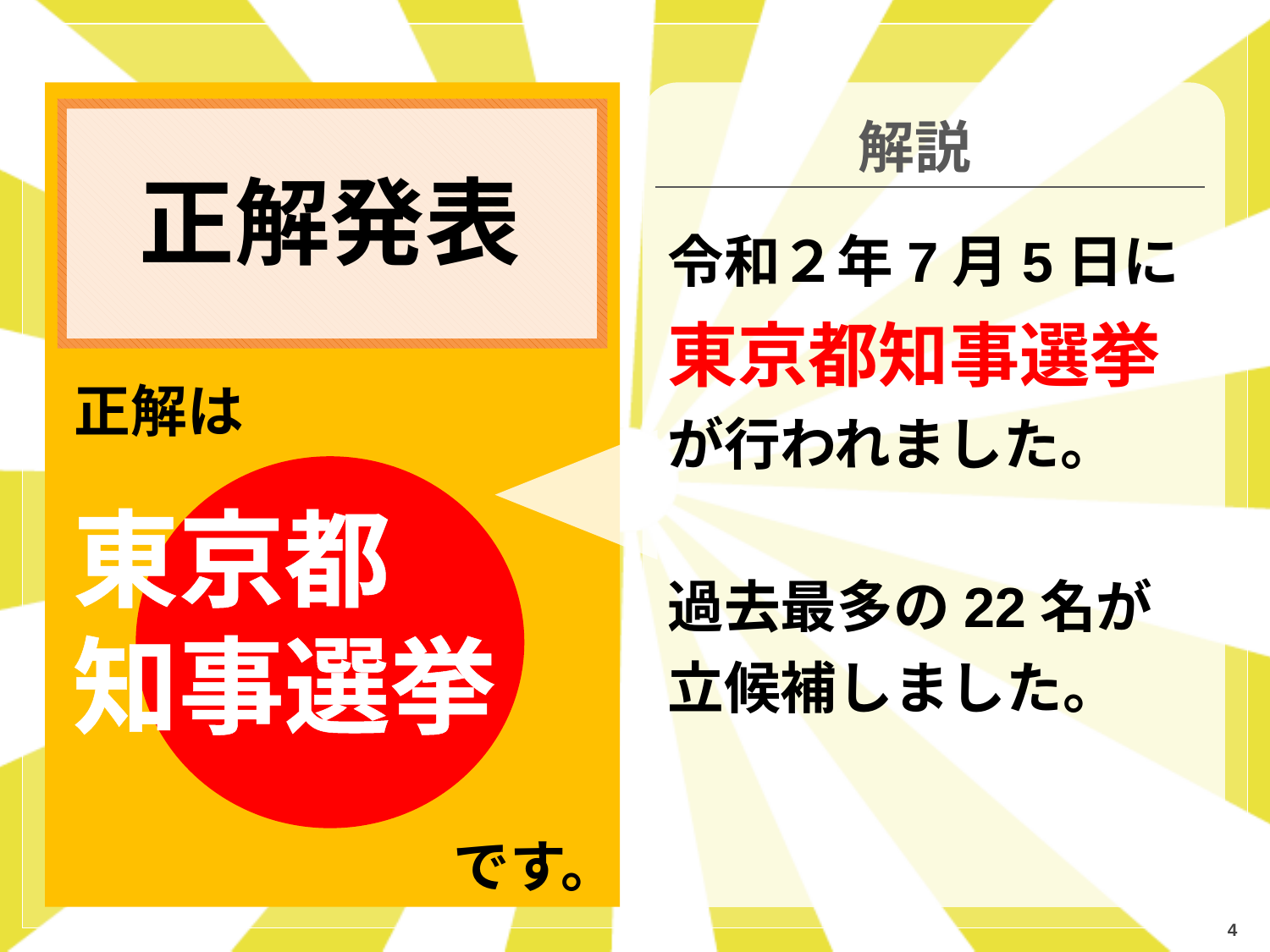

解説
正解発表
令和２年7月5日に
東京都知事選挙
が行われました。

過去最多の22名が立候補しました。
正解は

東京都
知事選挙
です。
4